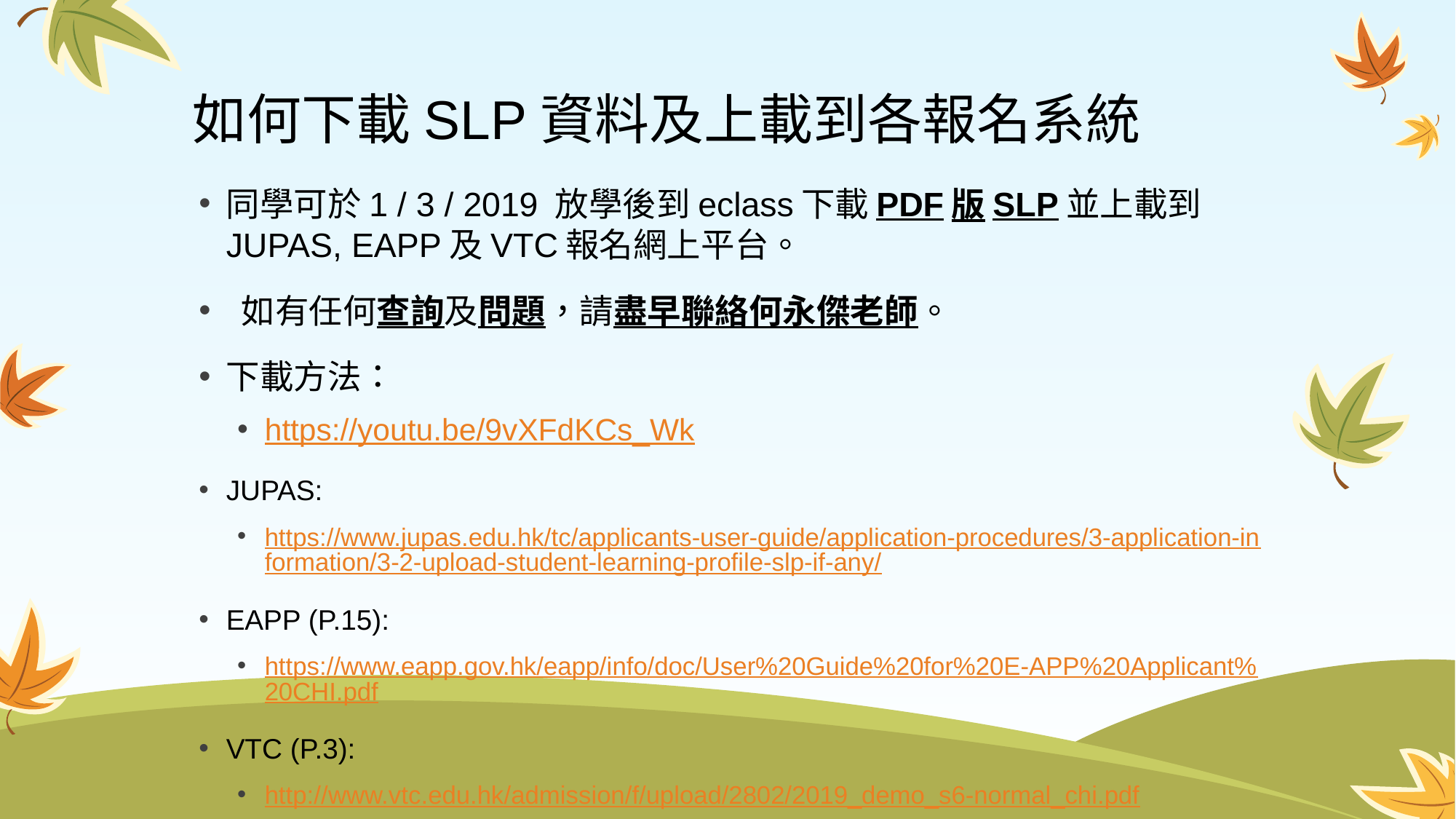

# 如何下載SLP資料及上載到各報名系統
同學可於1 / 3 / 2019 放學後到eclass下載PDF版SLP並上載到 JUPAS, EAPP及VTC報名網上平台。
 如有任何查詢及問題，請盡早聯絡何永傑老師。
下載方法：
https://youtu.be/9vXFdKCs_Wk
JUPAS:
https://www.jupas.edu.hk/tc/applicants-user-guide/application-procedures/3-application-information/3-2-upload-student-learning-profile-slp-if-any/
EAPP (P.15):
https://www.eapp.gov.hk/eapp/info/doc/User%20Guide%20for%20E-APP%20Applicant%20CHI.pdf
VTC (P.3):
http://www.vtc.edu.hk/admission/f/upload/2802/2019_demo_s6-normal_chi.pdf